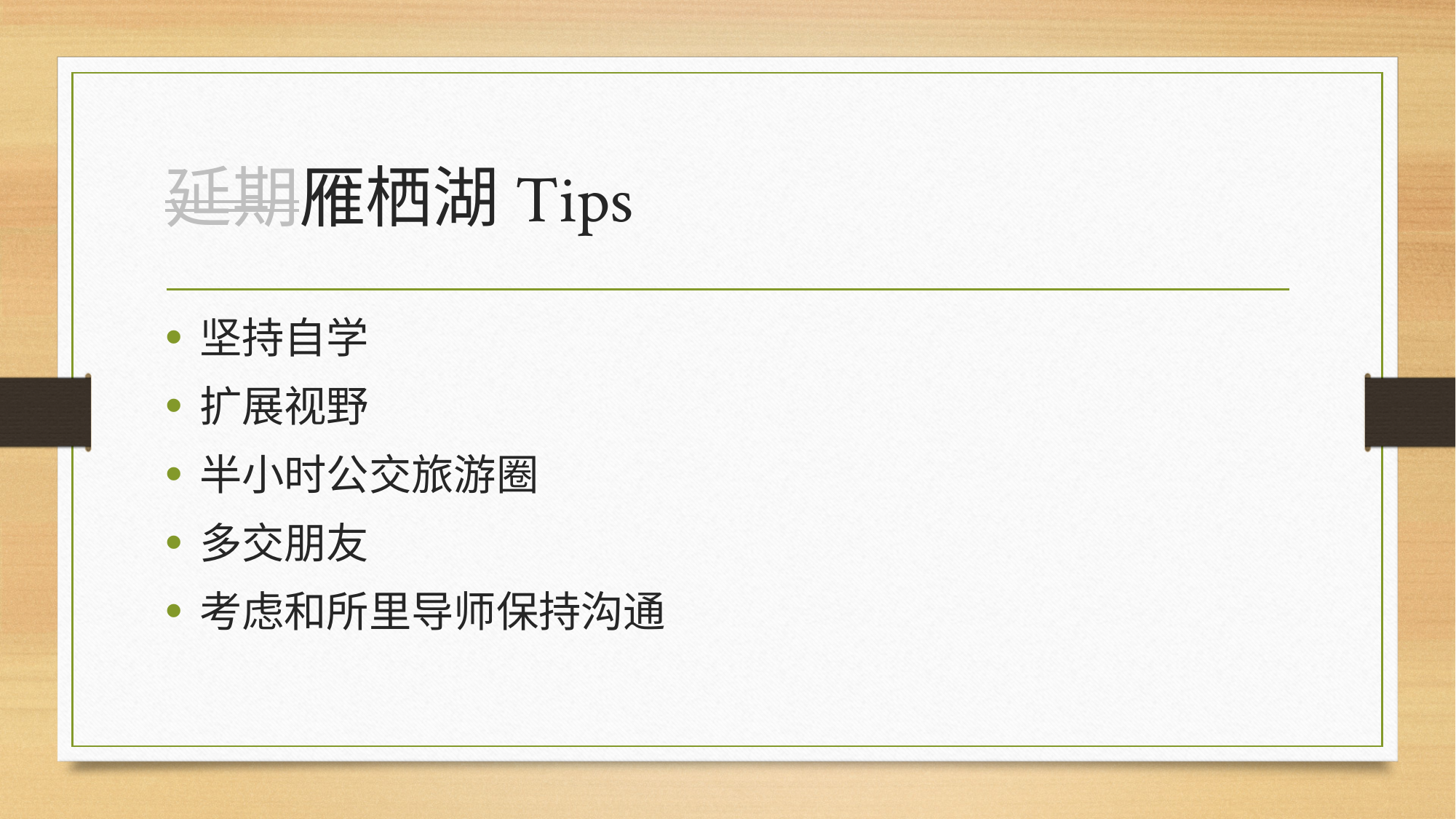

# 延期雁栖湖Tips
坚持自学
扩展视野
半小时公交旅游圈
多交朋友
考虑和所里导师保持沟通